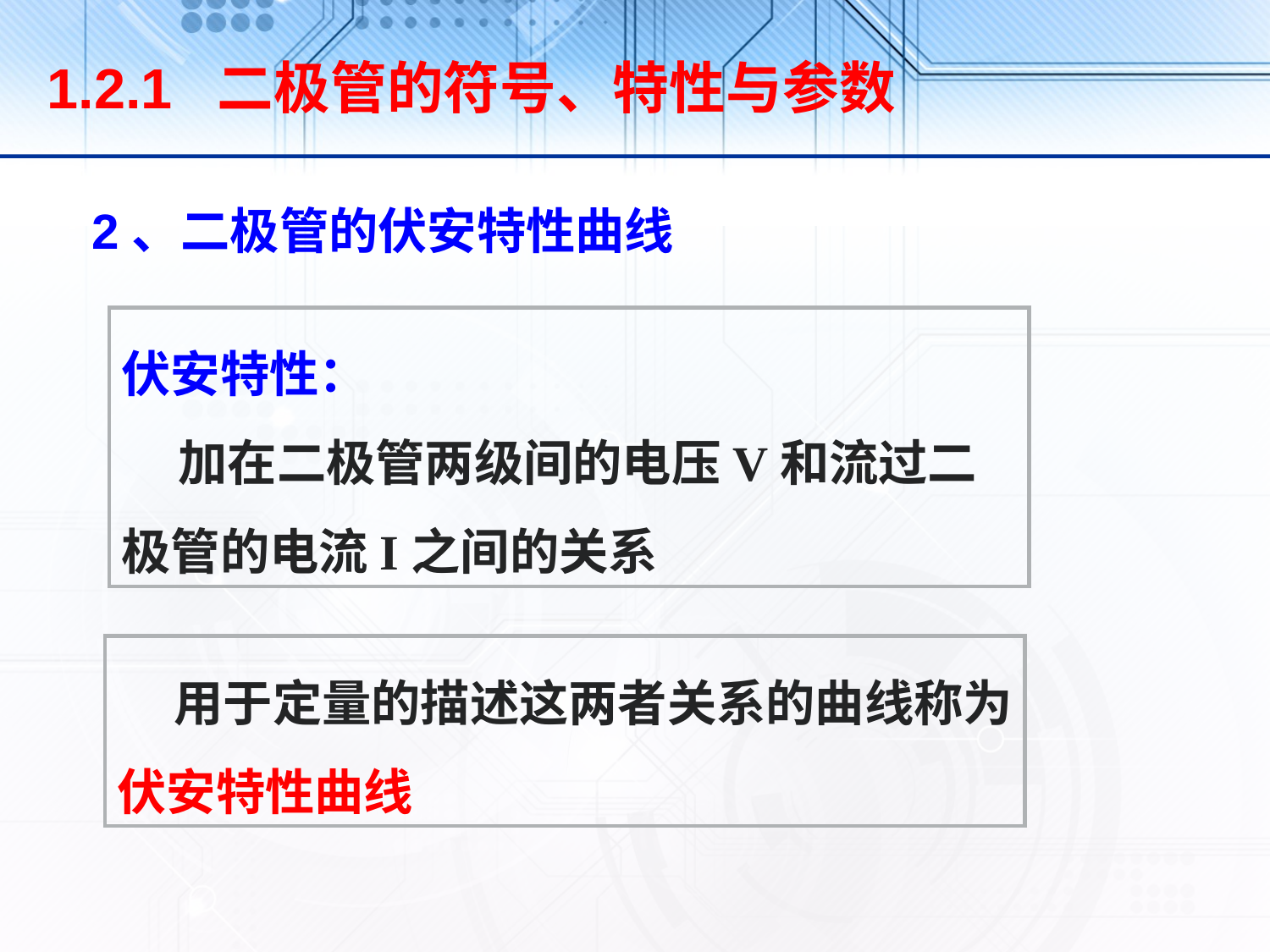

1.2.1  二极管的符号、特性与参数

2、二极管的伏安特性曲线
伏安特性：
    加在二极管两级间的电压V和流过二极管的电流I之间的关系
    用于定量的描述这两者关系的曲线称为伏安特性曲线